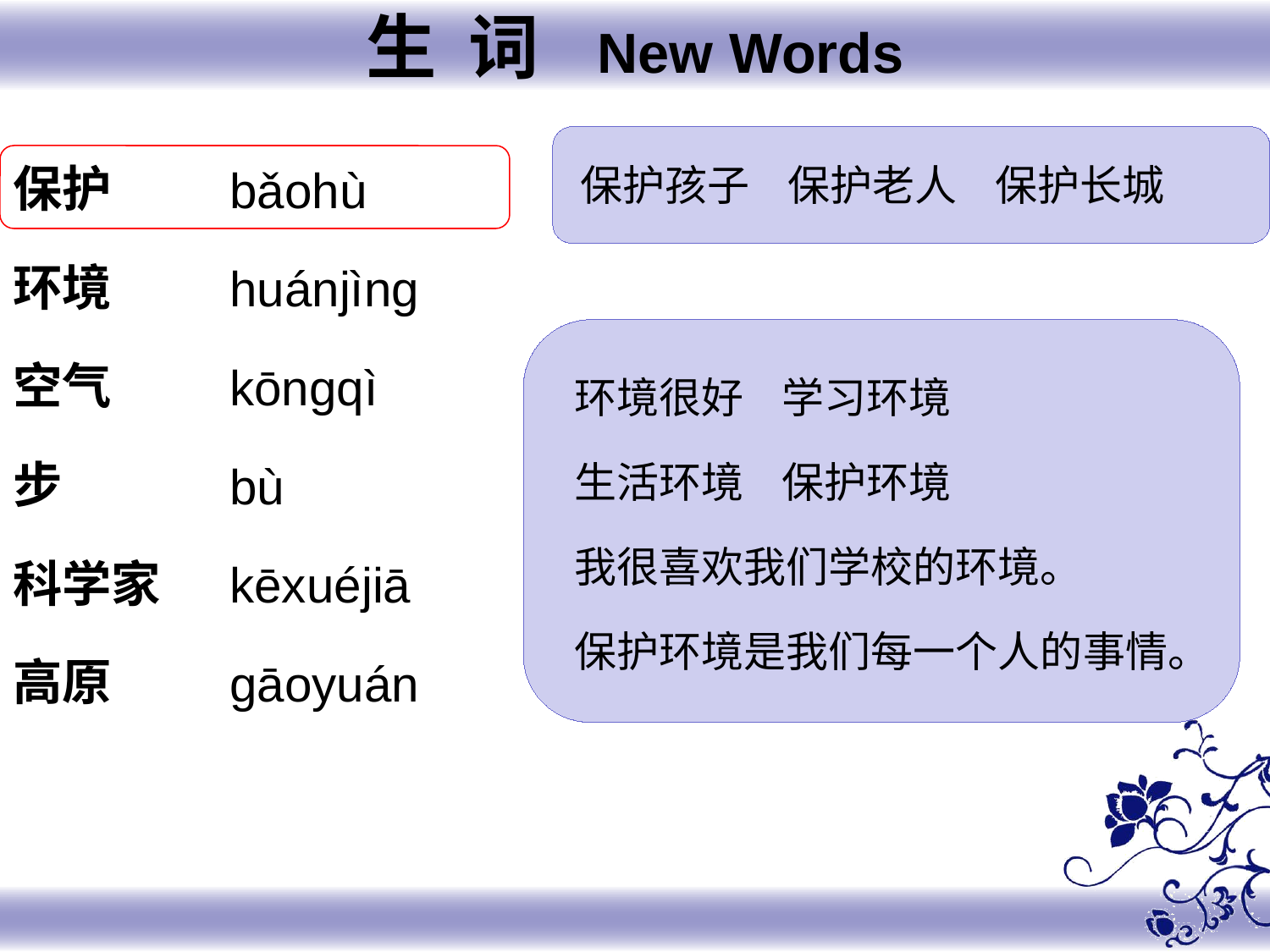

生  词   New Words
保护
环境
空气
步
科学家
高原

bǎohù
huánjìng
kōngqì
bù
kēxuéjiā
gāoyuán

保护孩子    保护老人    保护长城

环境很好    学习环境
生活环境    保护环境
我很喜欢我们学校的环境。
保护环境是我们每一个人的事情。